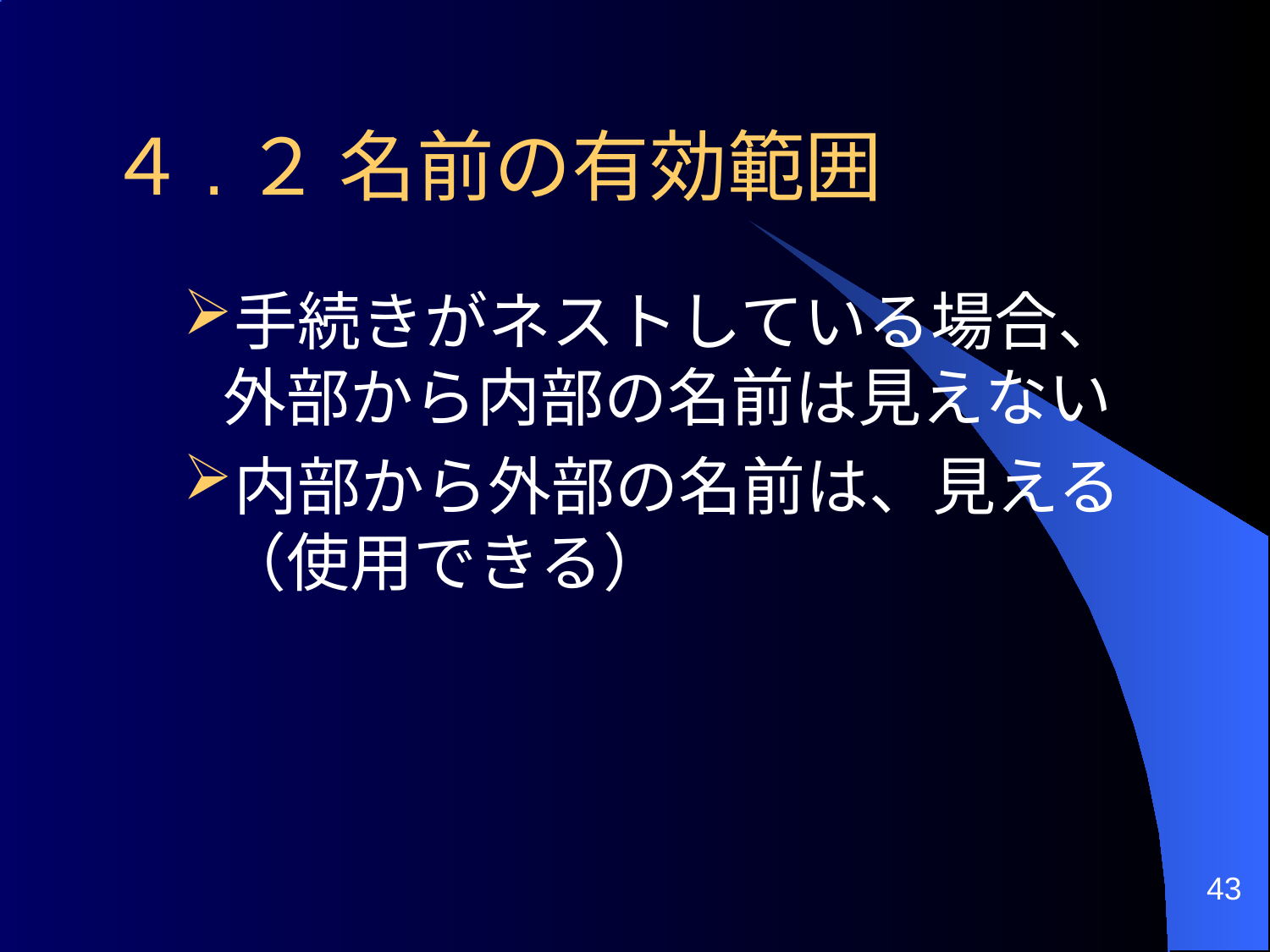

４.２ 名前の有効範囲
手続きがネストしている場合、外部から内部の名前は見えない
内部から外部の名前は、見える（使用できる）
43